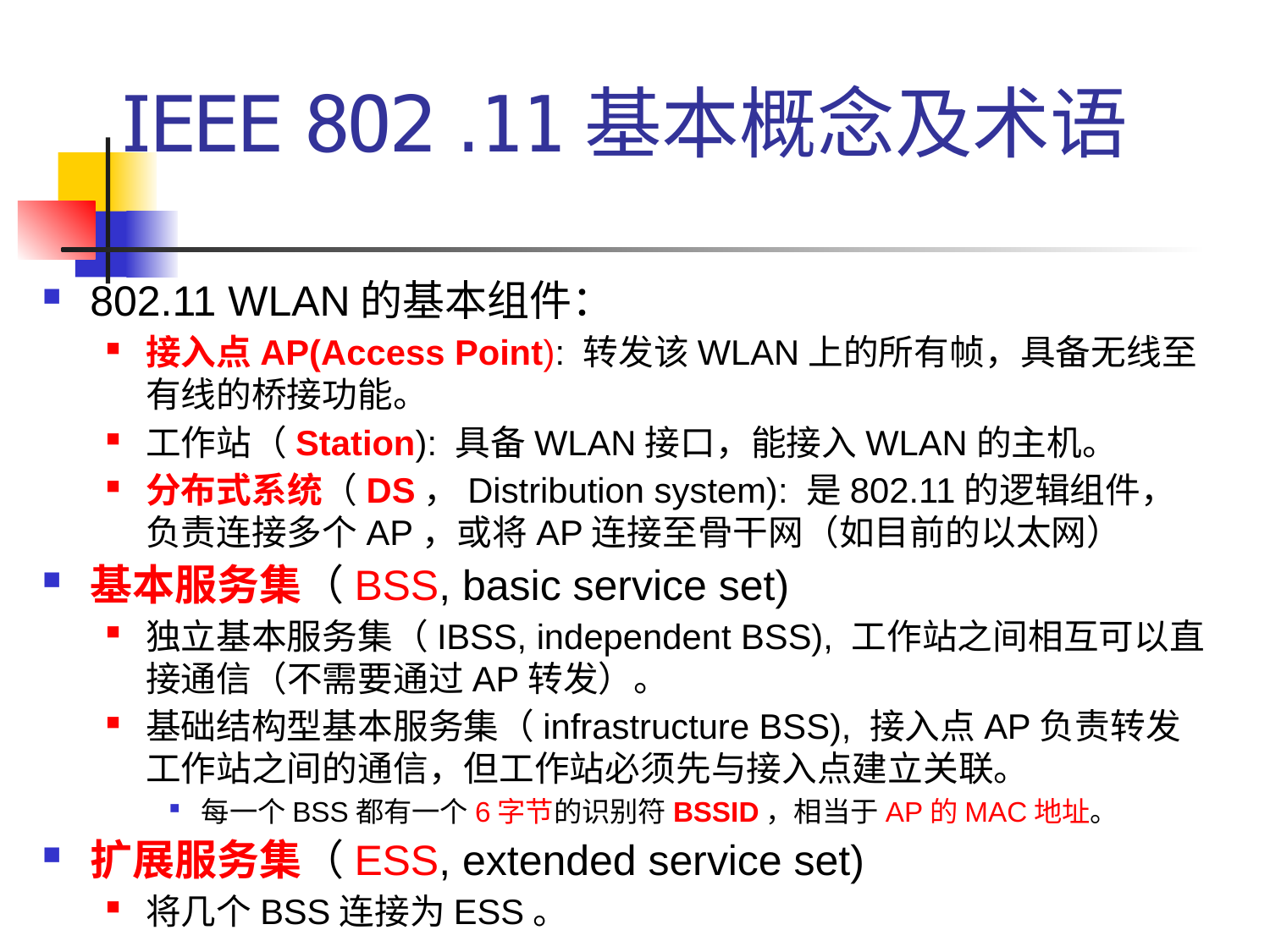

# IEEE 802 .11基本概念及术语
802.11 WLAN的基本组件：
接入点AP(Access Point): 转发该WLAN上的所有帧，具备无线至有线的桥接功能。
工作站（Station): 具备WLAN接口，能接入WLAN的主机。
分布式系统（DS，Distribution system): 是802.11的逻辑组件，负责连接多个AP，或将AP连接至骨干网（如目前的以太网）
基本服务集（BSS, basic service set)
独立基本服务集（IBSS, independent BSS), 工作站之间相互可以直接通信（不需要通过AP转发）。
基础结构型基本服务集（infrastructure BSS), 接入点AP负责转发工作站之间的通信，但工作站必须先与接入点建立关联。
每一个BSS都有一个6字节的识别符BSSID，相当于AP的MAC地址。
扩展服务集（ESS, extended service set)
将几个BSS连接为ESS。